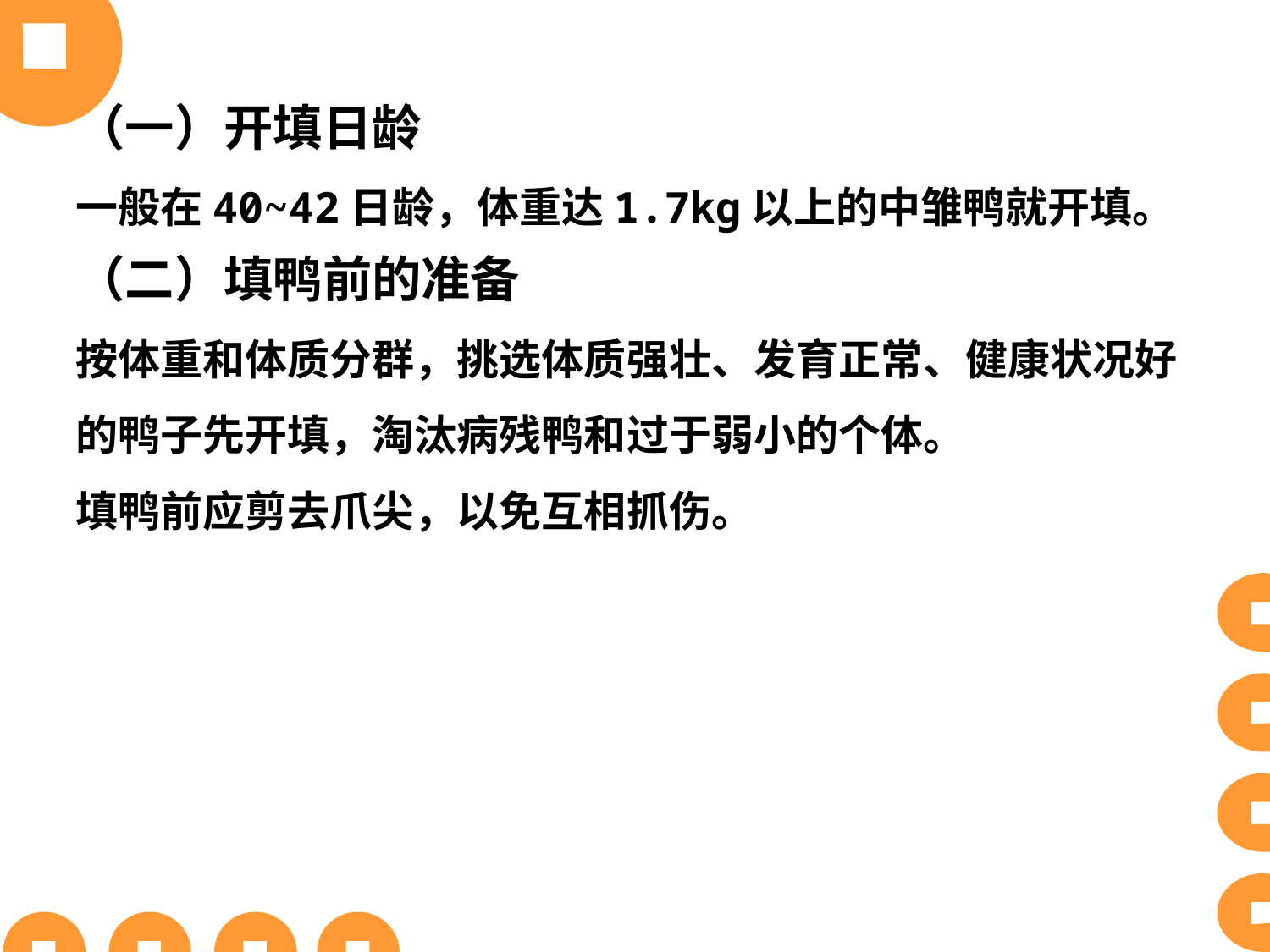

（一）开填日龄
一般在40~42日龄，体重达1.7kg以上的中雏鸭就开填。
（二）填鸭前的准备
按体重和体质分群，挑选体质强壮、发育正常、健康状况好的鸭子先开填，淘汰病残鸭和过于弱小的个体。
填鸭前应剪去爪尖，以免互相抓伤。